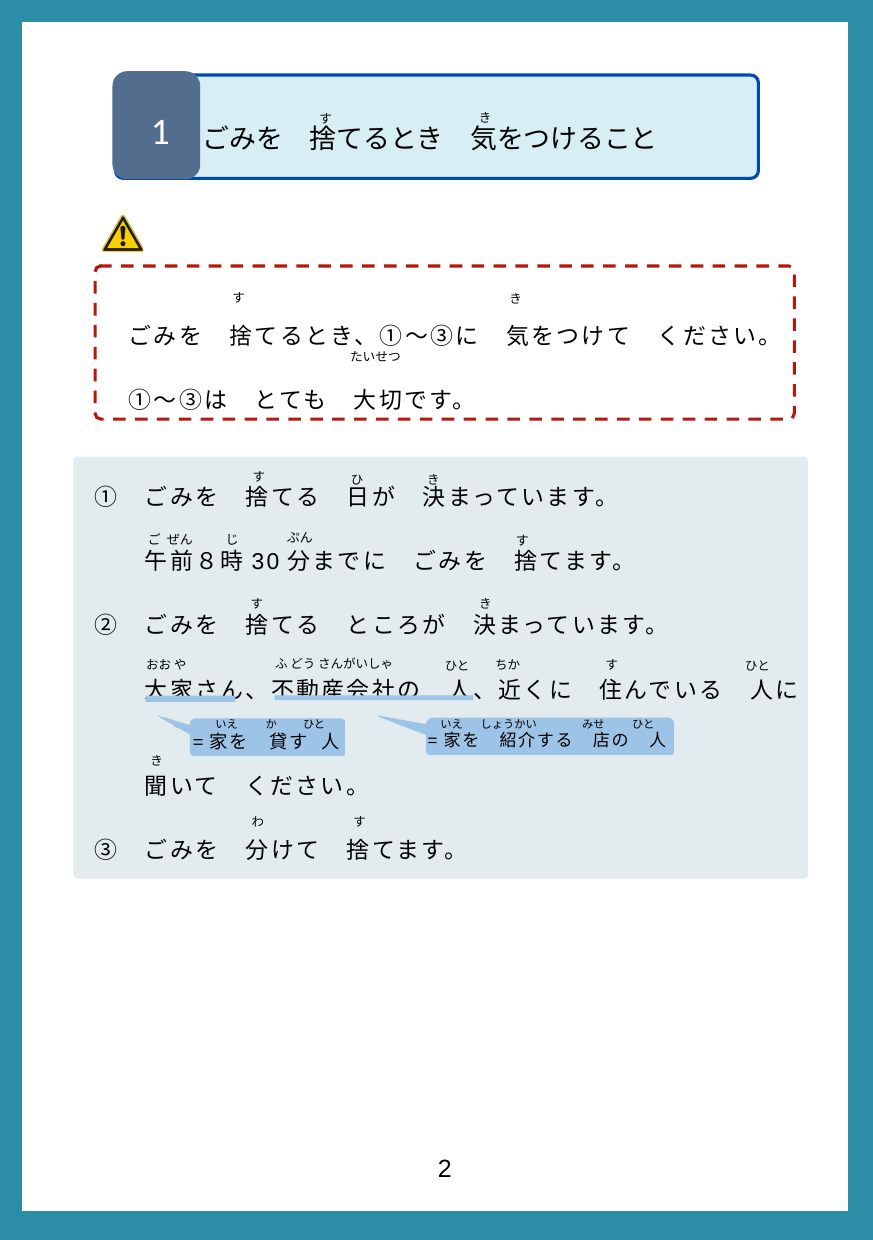

ごみを　捨てるとき　気をつけること

1
 き
す

　　①　ごみを　捨てる　日が　決まっています。

　　　　午前８時30分までに　ごみを　捨てます。

　　②　ごみを　捨てる　ところが　決まっています。

　　　　大家さん、不動産会社の　人、近くに　住んでいる　人に

　　　　聞いて　ください。

　　③　ごみを　分けて　捨てます。

す

 き
　　ごみを　捨てるとき、①～③に　気をつけて　ください。

　　①～③は　とても　大切です。

たいせつ

す
ひ
き
 ぷん
じ
ご  ぜん
す
す
き
ふ どう さんがいしゃ
 す
ちか
おお や
ひと
ひと

 いえ           か　      ひと

=家を　貸す  人

 いえ       しょうかい　　　　みせ　  　ひと
=家を　紹介する　店の　人
 き
わ
す
2